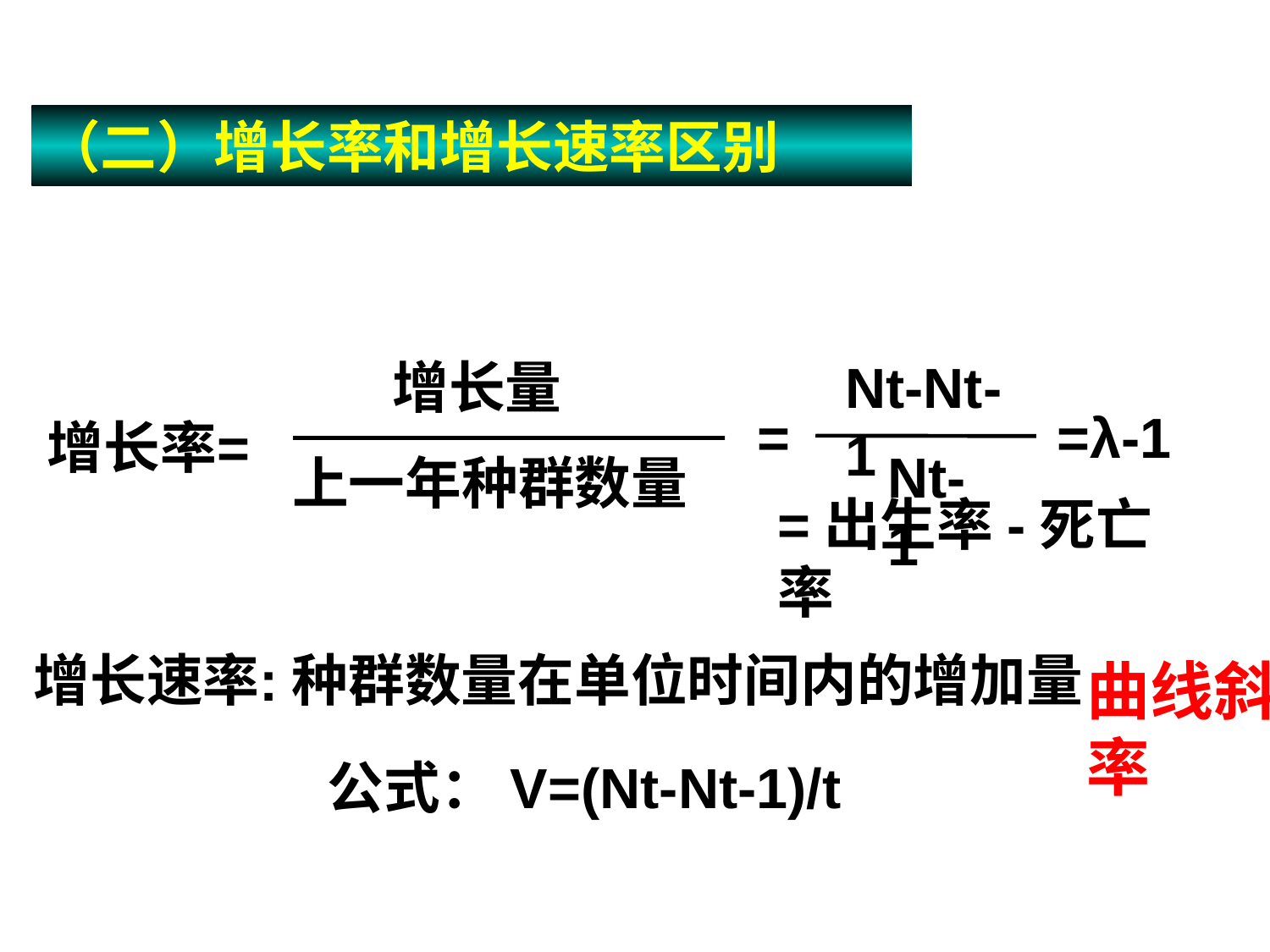

（二）增长率和增长速率区别
增长量
增长率=

上一年种群数量
Nt-Nt-1
=
=λ-1

Nt-1
=出生率-死亡率
增长速率:种群数量在单位时间内的增加量
曲线斜率
公式：V=(Nt-Nt-1)/t